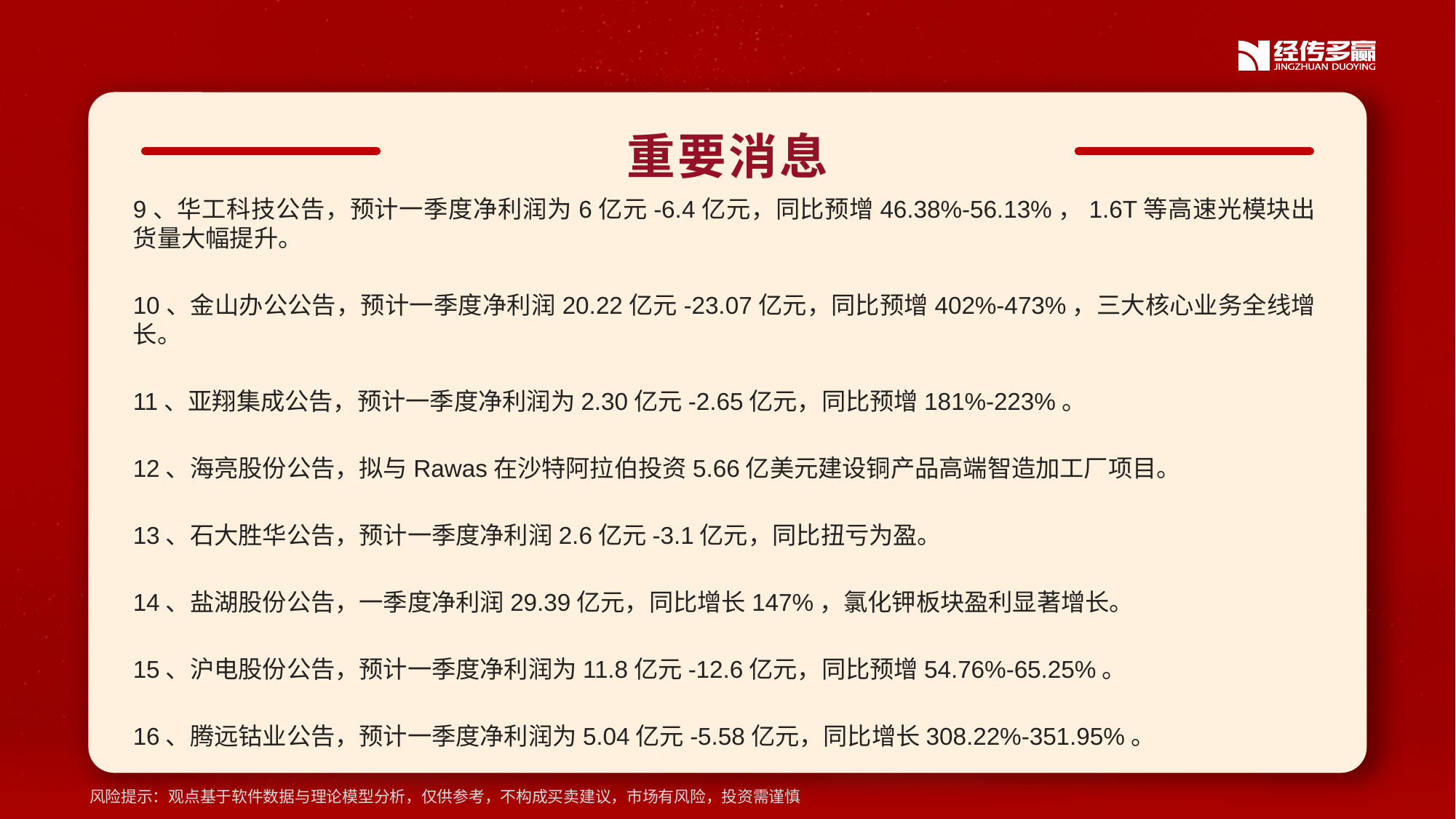

重要消息
9、华工科技公告，预计一季度净利润为6亿元-6.4亿元，同比预增46.38%-56.13%，1.6T等高速光模块出货量大幅提升。
10、金山办公公告，预计一季度净利润20.22亿元-23.07亿元，同比预增402%-473%，三大核心业务全线增长。
11、亚翔集成公告，预计一季度净利润为2.30亿元-2.65亿元，同比预增181%-223%。
12、海亮股份公告，拟与Rawas在沙特阿拉伯投资5.66亿美元建设铜产品高端智造加工厂项目。
13、石大胜华公告，预计一季度净利润2.6亿元-3.1亿元，同比扭亏为盈。
14、盐湖股份公告，一季度净利润29.39亿元，同比增长147%，氯化钾板块盈利显著增长。
15、沪电股份公告，预计一季度净利润为11.8亿元-12.6亿元，同比预增54.76%-65.25%。
16、腾远钴业公告，预计一季度净利润为5.04亿元-5.58亿元，同比增长308.22%-351.95%。